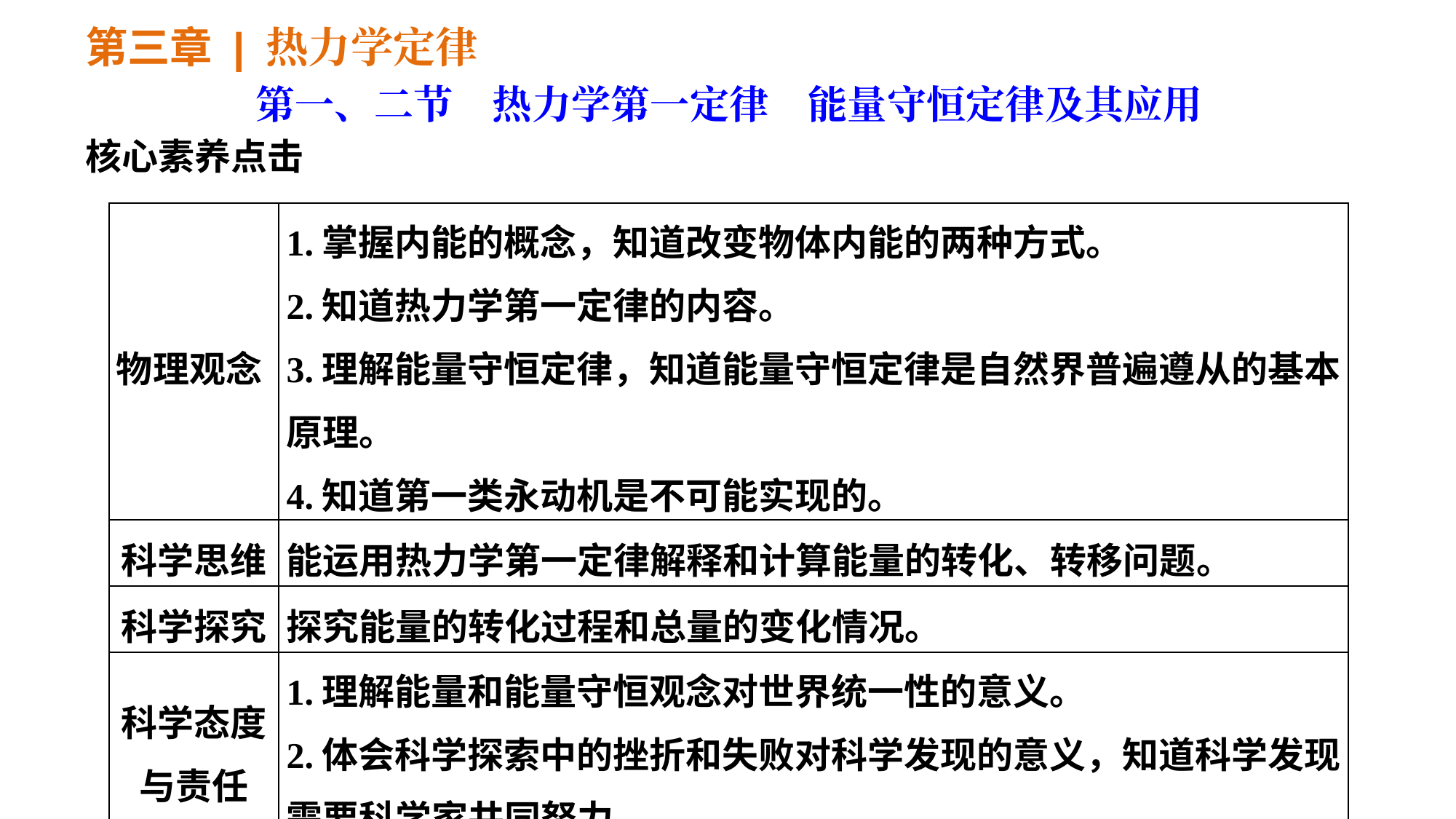

第三章 | 热力学定律
第一、二节　热力学第一定律　能量守恒定律及其应用
核心素养点击
| 物理观念 | 1.掌握内能的概念，知道改变物体内能的两种方式。 2.知道热力学第一定律的内容。 3.理解能量守恒定律，知道能量守恒定律是自然界普遍遵从的基本原理。 4.知道第一类永动机是不可能实现的。 |
| --- | --- |
| 科学思维 | 能运用热力学第一定律解释和计算能量的转化、转移问题。 |
| 科学探究 | 探究能量的转化过程和总量的变化情况。 |
| 科学态度与责任 | 1.理解能量和能量守恒观念对世界统一性的意义。 2.体会科学探索中的挫折和失败对科学发现的意义，知道科学发现需要科学家共同努力。 |